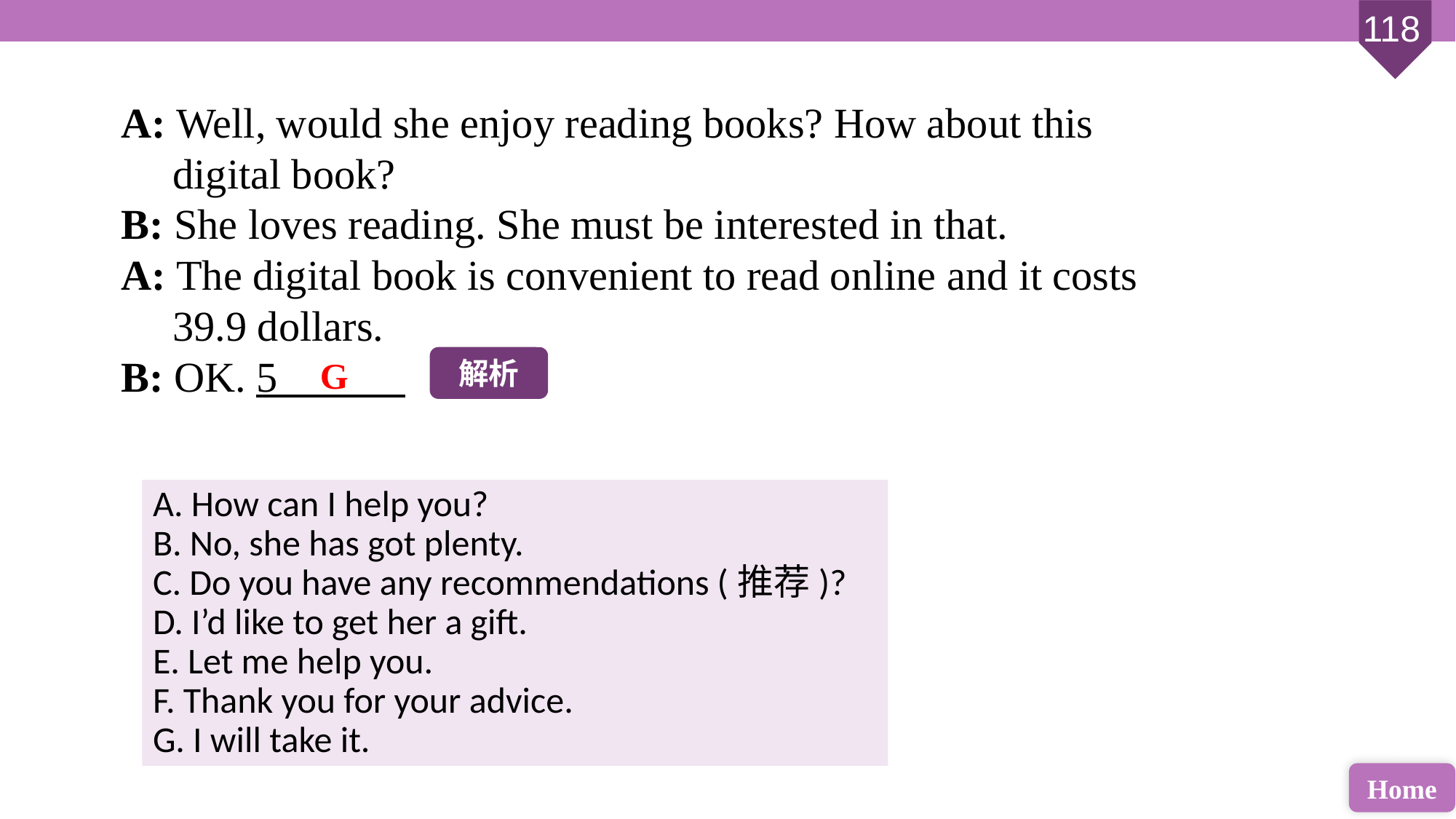

A: Well, would she enjoy reading books? How about this digital book?
B: She loves reading. She must be interested in that.
A: The digital book is convenient to read online and it costs 39.9 dollars.
B: OK. 5______
G
解析
A. How can I help you?
B. No, she has got plenty.
C. Do you have any recommendations (推荐)?
D. I’d like to get her a gift.
E. Let me help you.
F. Thank you for your advice.
G. I will take it.